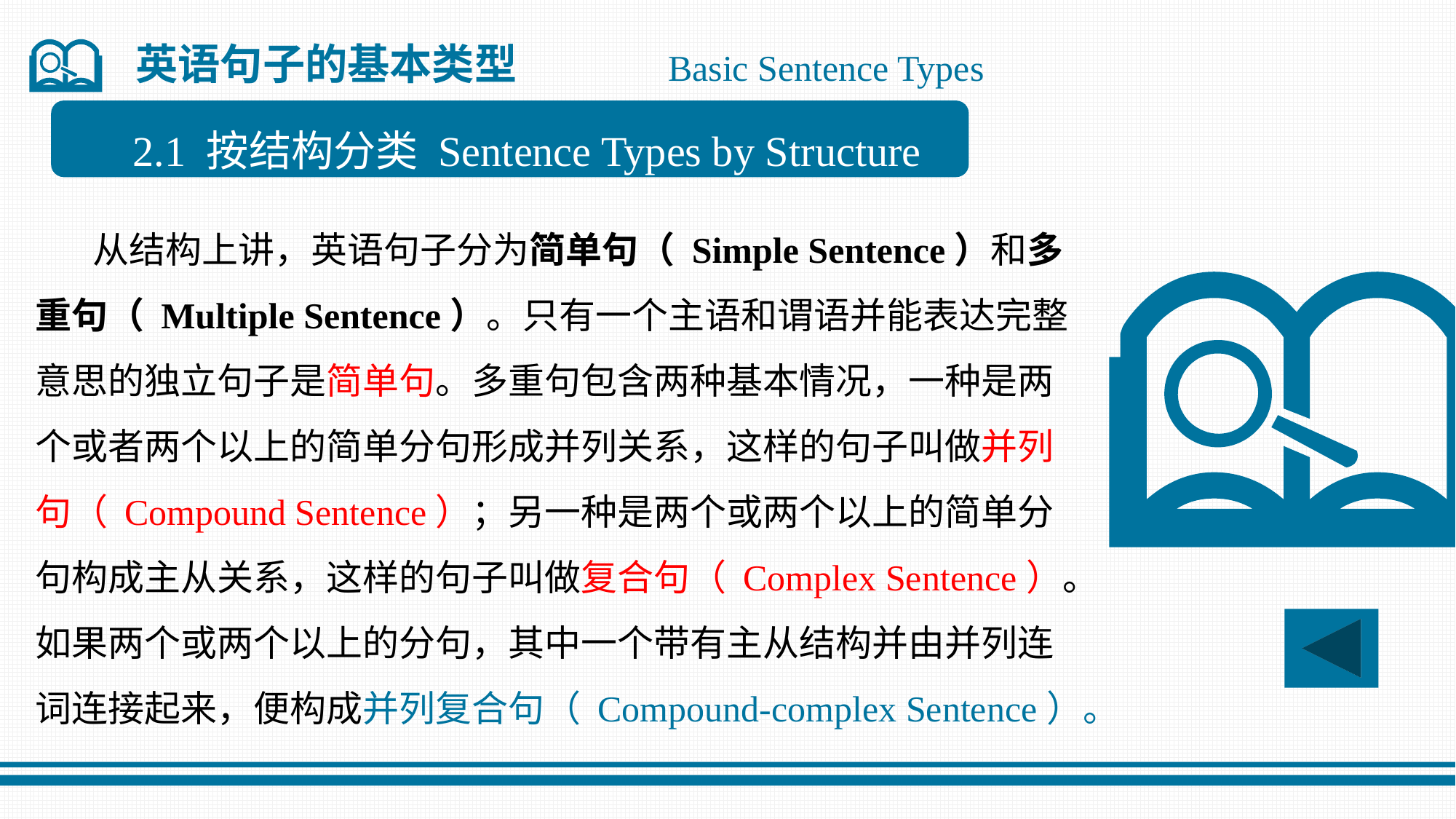

英语句子的基本类型
Basic Sentence Types

2.1 按结构分类 Sentence Types by Structure
      从结构上讲，英语句子分为简单句（ Simple Sentence）和多重句（ Multiple Sentence）。只有一个主语和谓语并能表达完整意思的独立句子是简单句。多重句包含两种基本情况，一种是两个或者两个以上的简单分句形成并列关系，这样的句子叫做并列句（ Compound Sentence）；另一种是两个或两个以上的简单分句构成主从关系，这样的句子叫做复合句（ Complex Sentence）。如果两个或两个以上的分句，其中一个带有主从结构并由并列连
词连接起来，便构成并列复合句（ Compound-complex Sentence）。